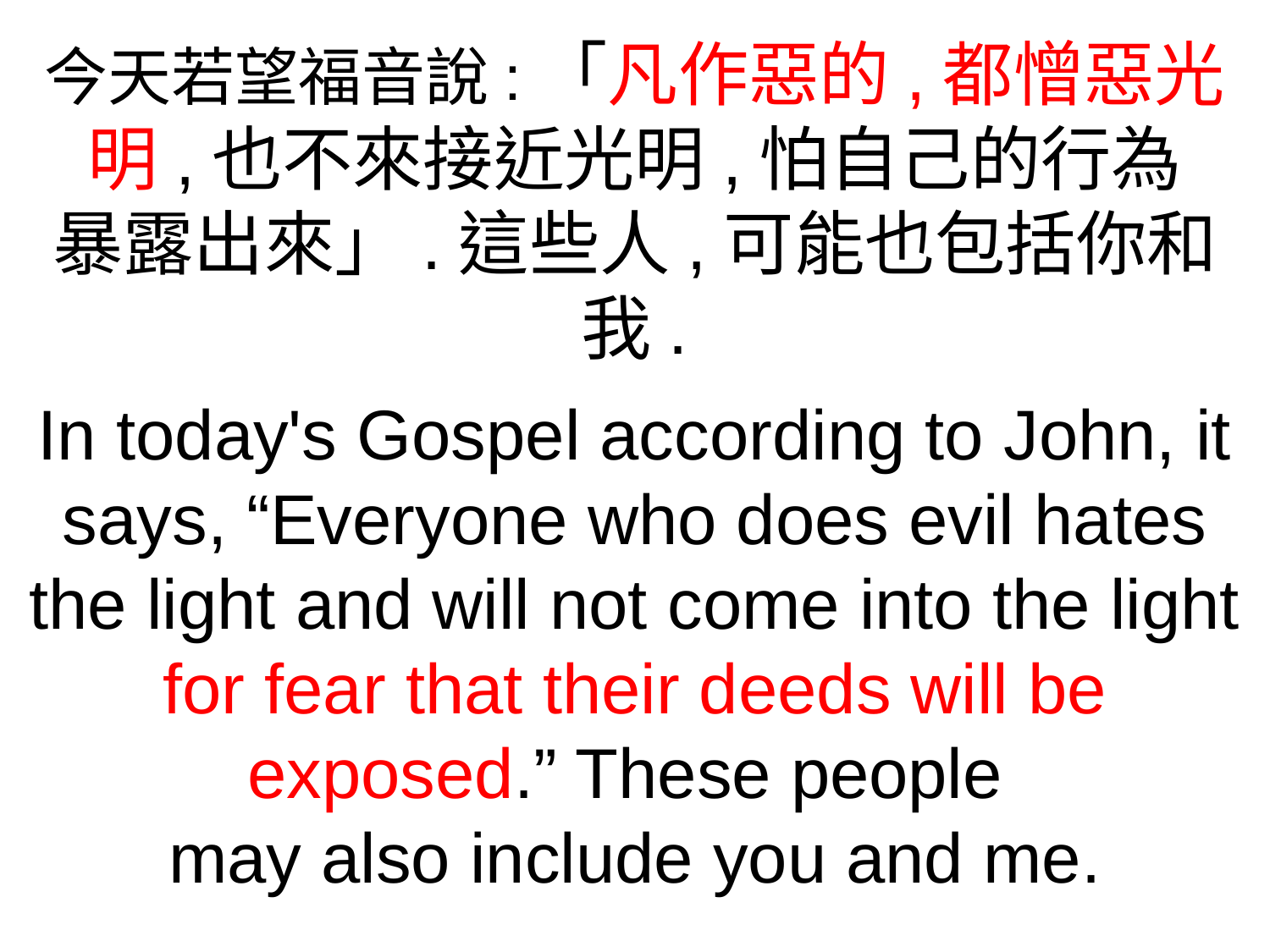

今天若望福音說:「凡作惡的,都憎惡光明,也不來接近光明,怕自己的行為
暴露出來」.這些人,可能也包括你和我.
In today's Gospel according to John, it says, “Everyone who does evil hates the light and will not come into the light for fear that their deeds will be exposed.” These people
may also include you and me.